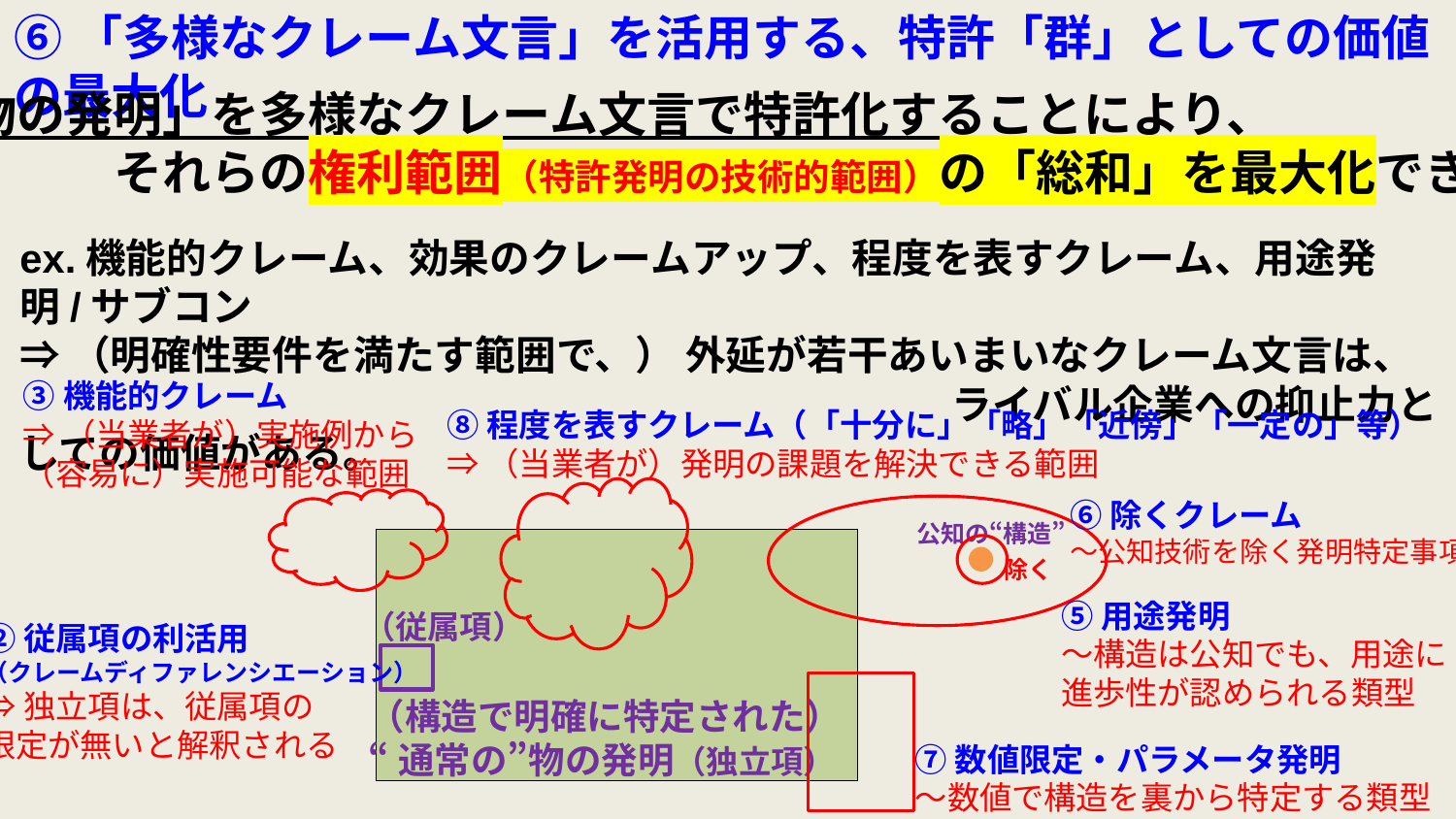

⑥「多様なクレーム文言」を活用する、特許「群」としての価値の最大化
「物の発明」を多様なクレーム文言で特許化することにより、
　　　　それらの権利範囲（特許発明の技術的範囲）の「総和」を最大化できる。
ex.機能的クレーム、効果のクレームアップ、程度を表すクレーム、用途発明/サブコン
⇒（明確性要件を満たす範囲で、） 外延が若干あいまいなクレーム文言は、
　　　　　　　　　　　　　　　　　　　　　　　ライバル企業への抑止力としての価値がある。
③機能的クレーム
⇒（当業者が）実施例から
（容易に）実施可能な範囲
⑧程度を表すクレーム（「十分に」「略」「近傍」「一定の」等）
⇒（当業者が）発明の課題を解決できる範囲

⑥除くクレーム
～公知技術を除く発明特定事項

公知の“構造”

除く
⑤用途発明
～構造は公知でも、用途に
進歩性が認められる類型
（従属項）
②従属項の利活用
（クレームディファレンシエーション）
⇒独立項は、従属項の
限定が無いと解釈される

（構造で明確に特定された）
“通常の”物の発明（独立項）
⑦数値限定・パラメータ発明
～数値で構造を裏から特定する類型